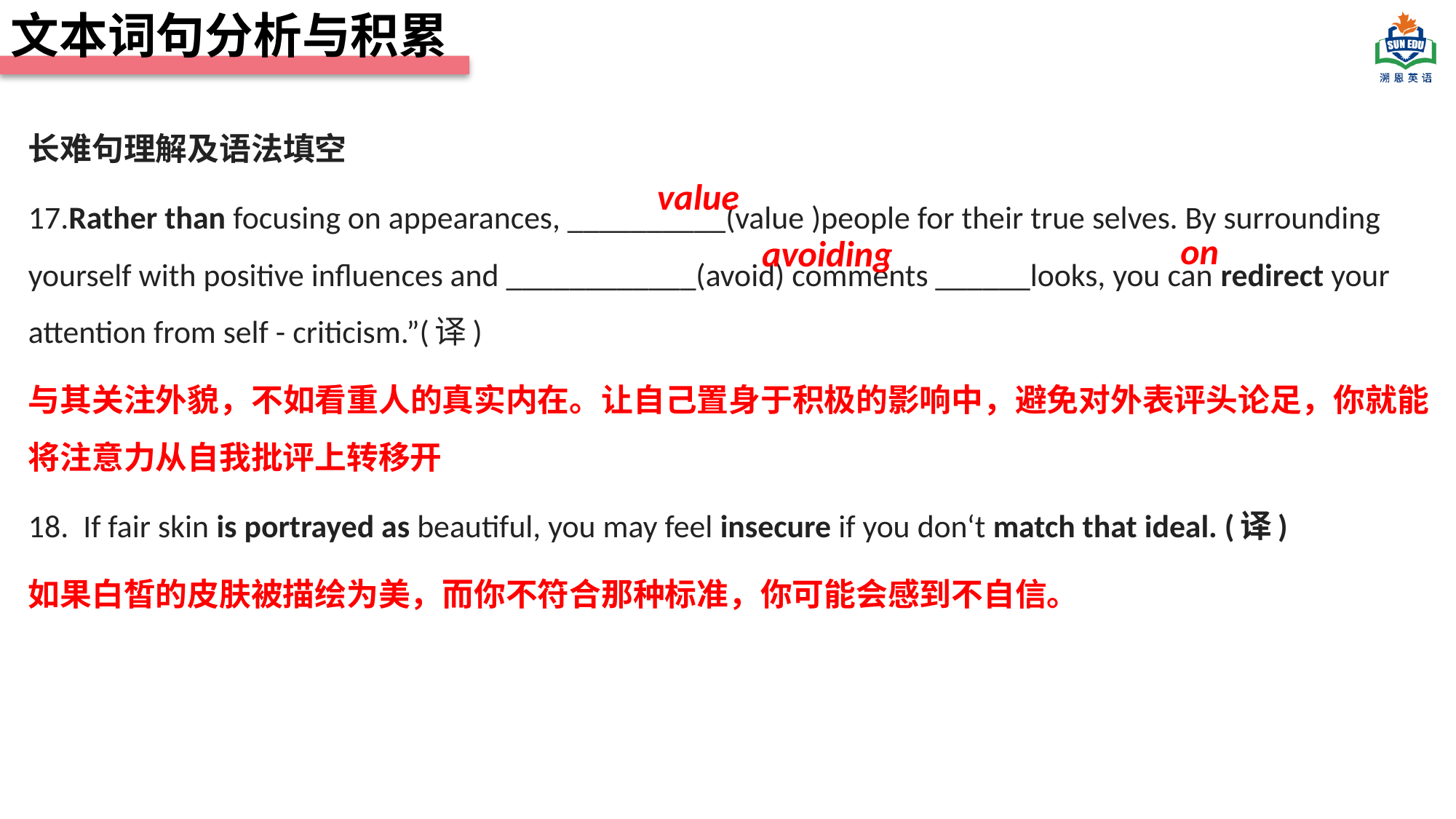

文本词句分析与积累

长难句理解及语法填空
17.Rather than focusing on appearances, __________(value )people for their true selves. By surrounding yourself with positive influences and ____________(avoid) comments ______looks, you can redirect your attention from self - criticism.”(译)
与其关注外貌，不如看重人的真实内在。让自己置身于积极的影响中，避免对外表评头论足，你就能将注意力从自我批评上转移开
18.  If fair skin is portrayed as beautiful, you may feel insecure if you don‘t match that ideal. (译)
如果白皙的皮肤被描绘为美，而你不符合那种标准，你可能会感到不自信。

value
on
avoiding